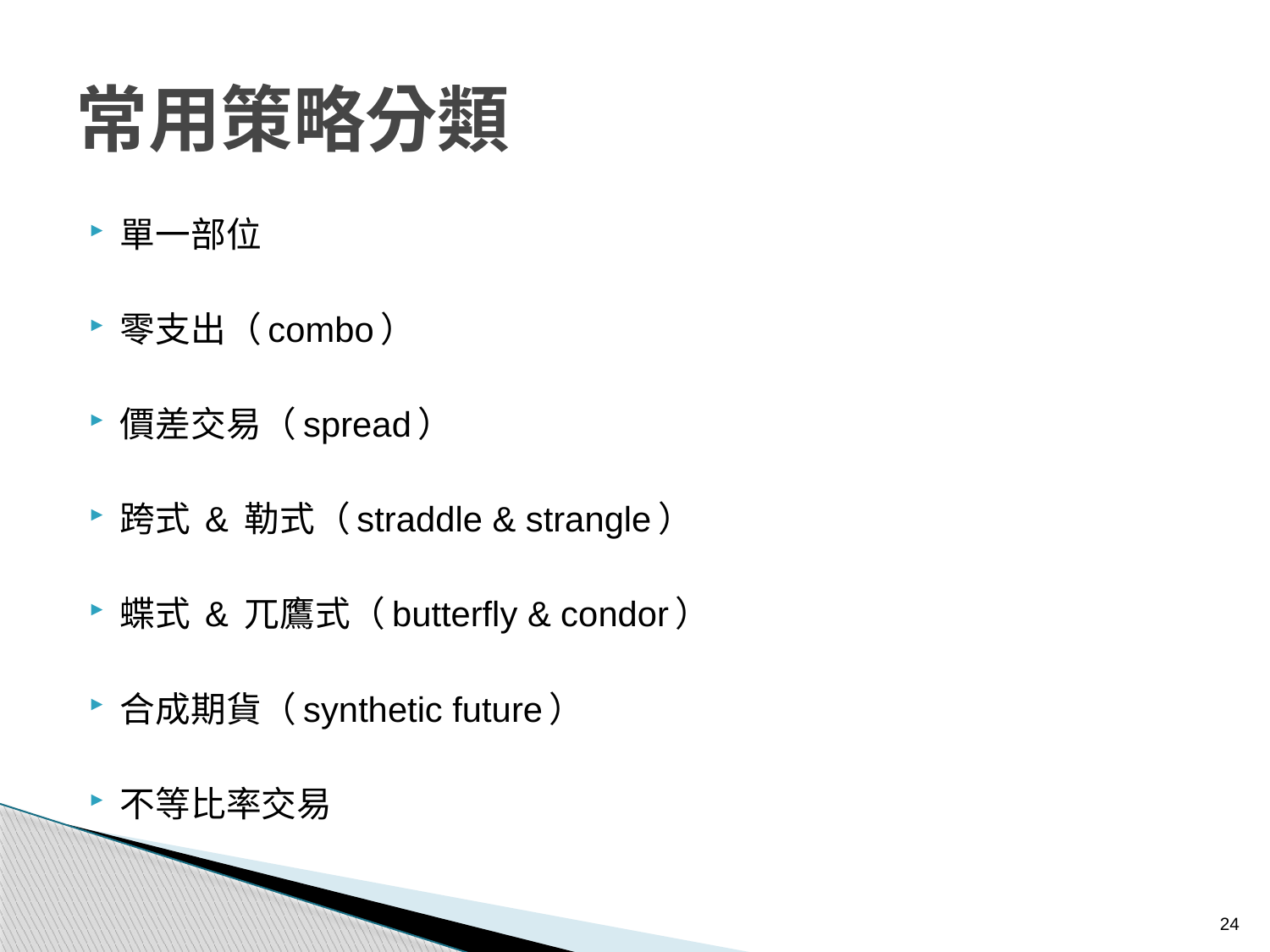

# 常用策略分類
單一部位

零支出（combo）

價差交易（spread）

跨式 & 勒式（straddle & strangle）

蝶式 & 兀鷹式（butterfly & condor）

合成期貨（synthetic future）

不等比率交易
24